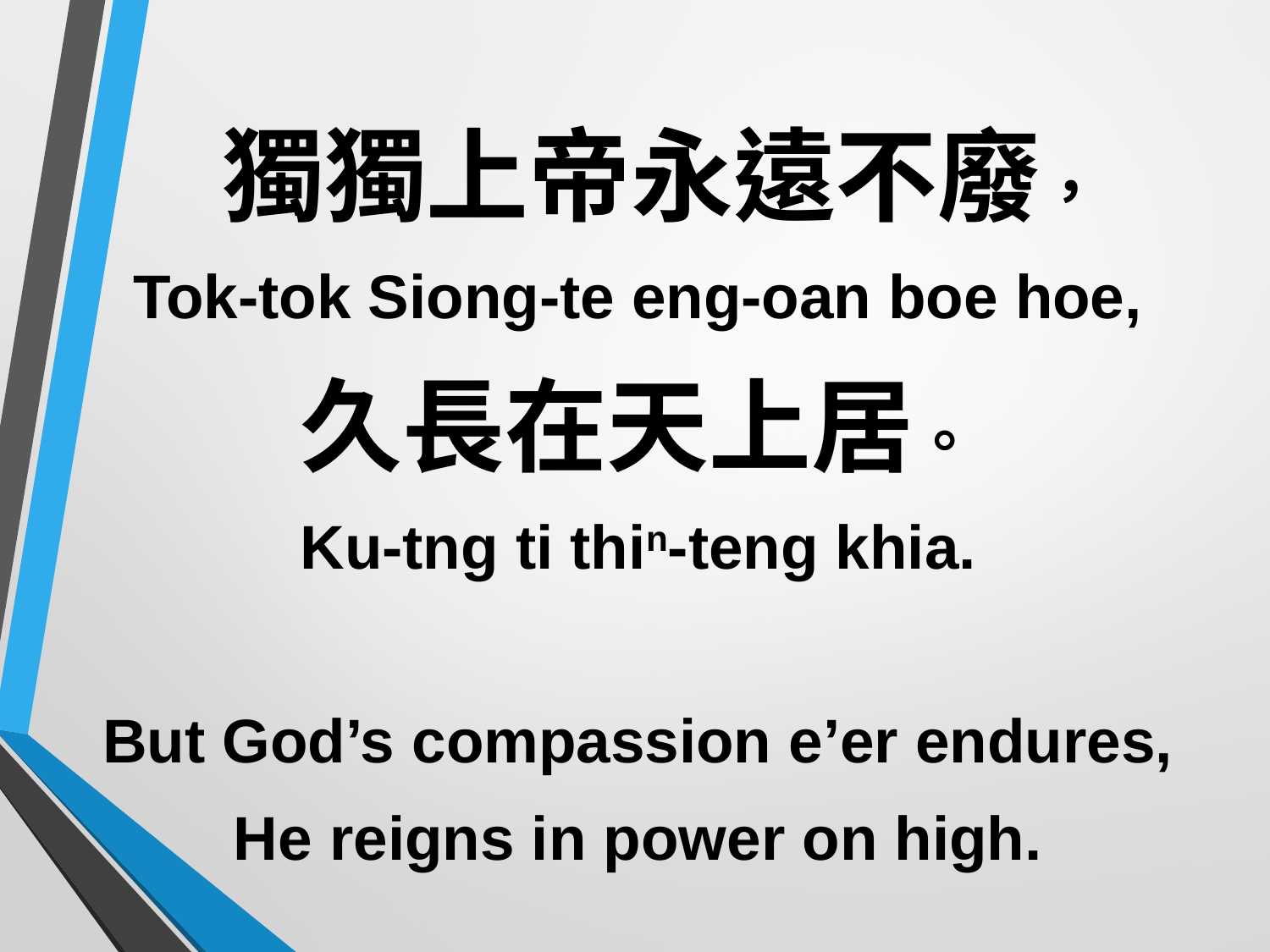

獨獨上帝永遠不廢，
Tok-tok Siong-te eng-oan boe hoe,
久長在天上居。
Ku-tng ti thin-teng khia.

But God’s compassion e’er endures,
He reigns in power on high.